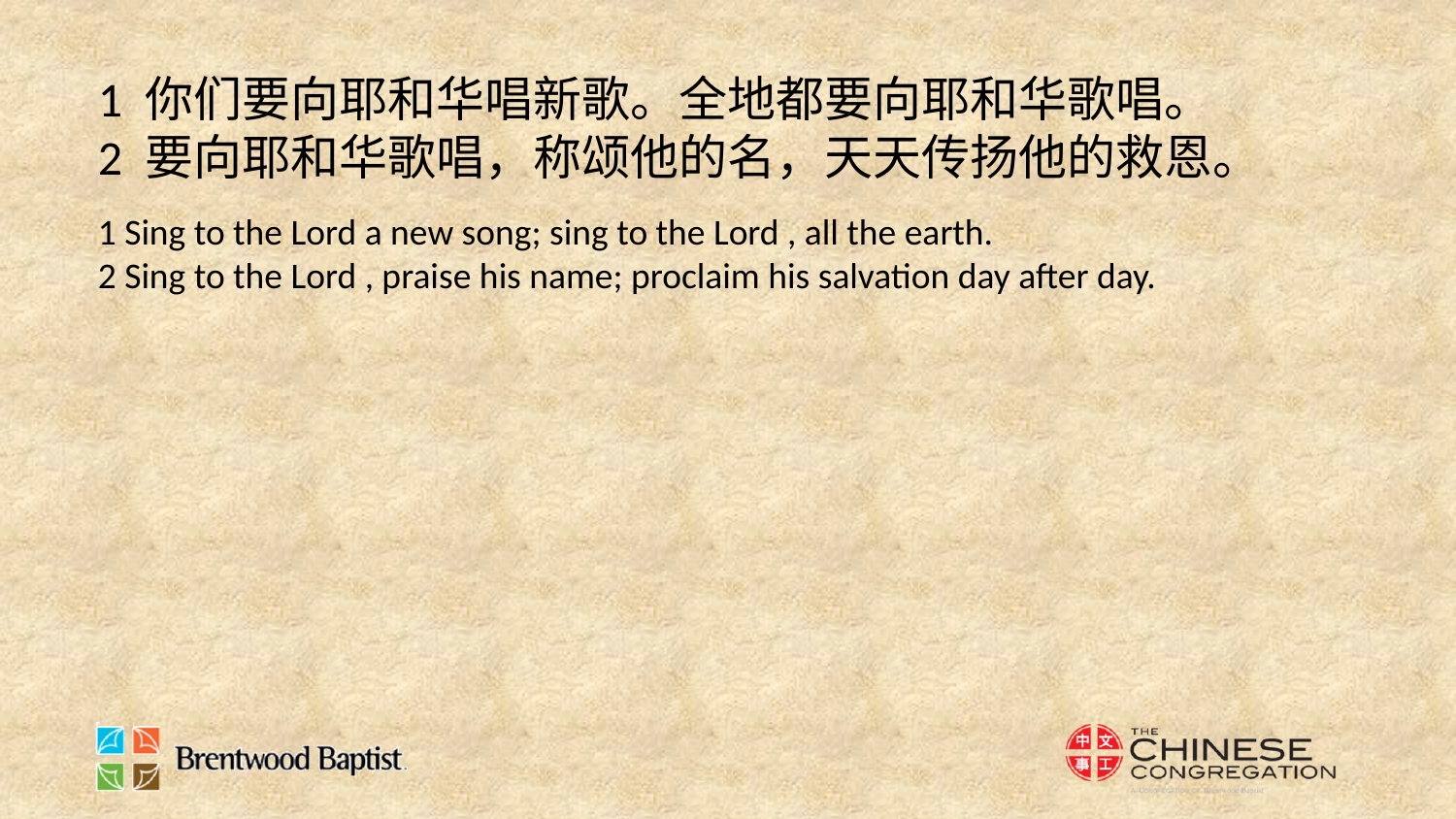

1 你们要向耶和华唱新歌。全地都要向耶和华歌唱。
2 要向耶和华歌唱，称颂他的名，天天传扬他的救恩。

1 Sing to the Lord a new song; sing to the Lord , all the earth.
2 Sing to the Lord , praise his name; proclaim his salvation day after day.